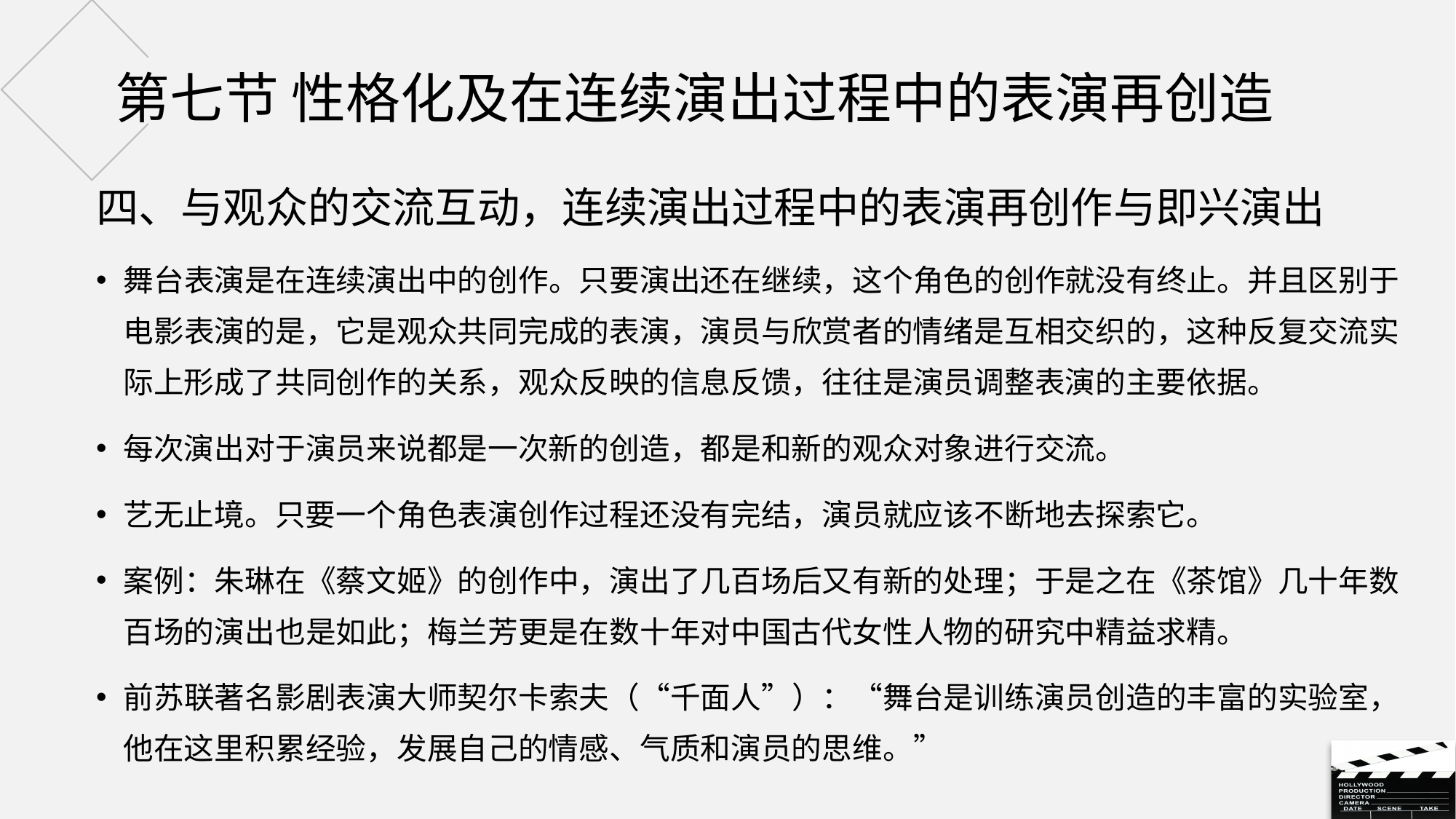

# 第七节 性格化及在连续演出过程中的表演再创造
四、与观众的交流互动，连续演出过程中的表演再创作与即兴演出
舞台表演是在连续演出中的创作。只要演出还在继续，这个角色的创作就没有终止。并且区别于电影表演的是，它是观众共同完成的表演，演员与欣赏者的情绪是互相交织的，这种反复交流实际上形成了共同创作的关系，观众反映的信息反馈，往往是演员调整表演的主要依据。
每次演出对于演员来说都是一次新的创造，都是和新的观众对象进行交流。
艺无止境。只要一个角色表演创作过程还没有完结，演员就应该不断地去探索它。
案例：朱琳在《蔡文姬》的创作中，演出了几百场后又有新的处理；于是之在《茶馆》几十年数百场的演出也是如此；梅兰芳更是在数十年对中国古代女性人物的研究中精益求精。
前苏联著名影剧表演大师契尔卡索夫（“千面人”）：“舞台是训练演员创造的丰富的实验室，他在这里积累经验，发展自己的情感、气质和演员的思维。”